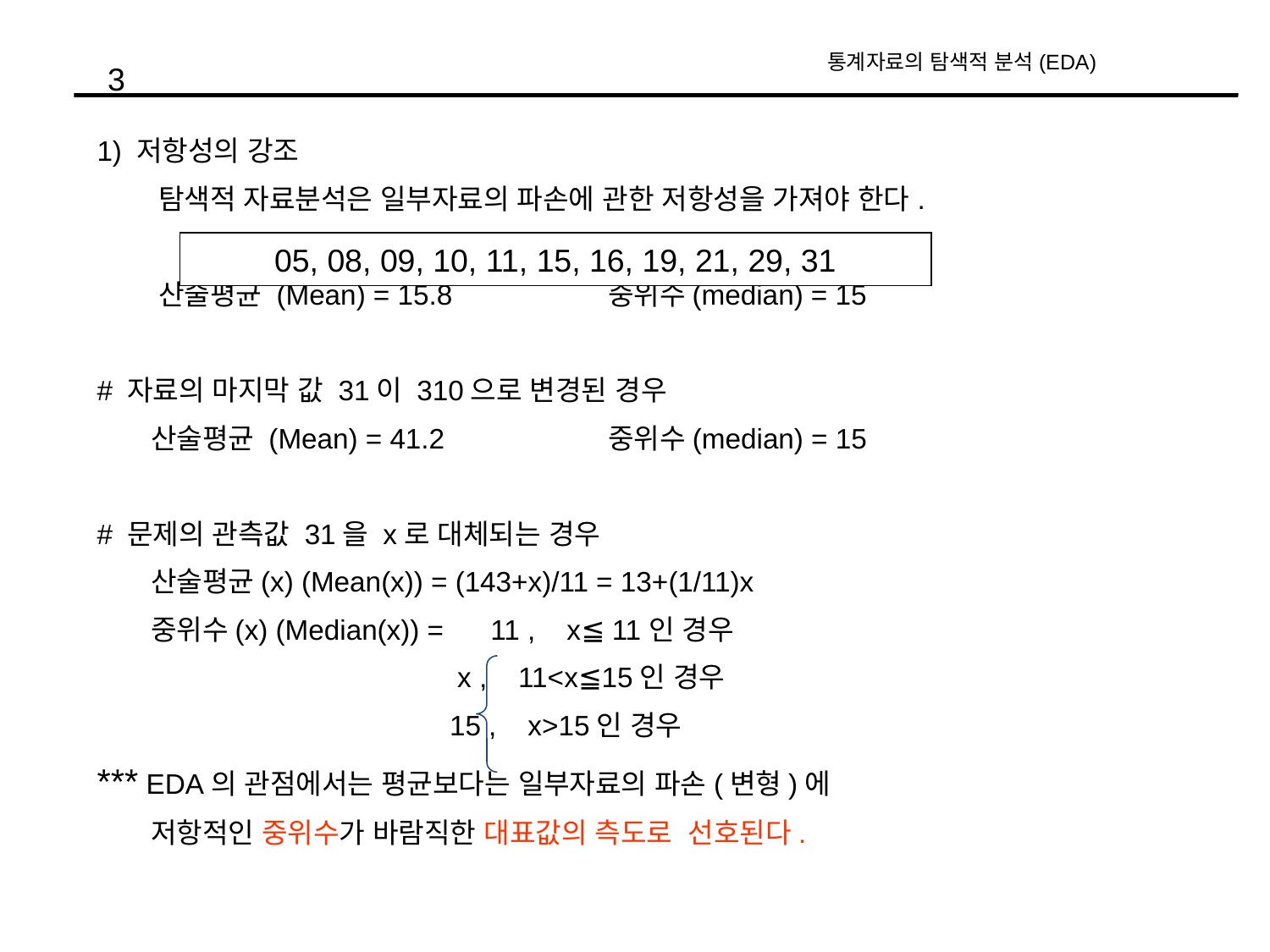

통계자료의 탐색적 분석(EDA)
3

1) 저항성의 강조
       탐색적 자료분석은 일부자료의 파손에 관한 저항성을 가져야 한다.

       산술평균 (Mean) = 15.8                   중위수(median) = 15

# 자료의 마지막 값 31이 310으로 변경된 경우
      산술평균 (Mean) = 41.2                    중위수(median) = 15

# 문제의 관측값 31을 x로 대체되는 경우
      산술평균(x) (Mean(x)) = (143+x)/11 = 13+(1/11)x
      중위수(x) (Median(x)) =      11 ,    x≦ 11인 경우
                                              x ,    11<x≦15인 경우
                                             15 ,    x>15인 경우
*** EDA의 관점에서는 평균보다는 일부자료의 파손(변형)에
      저항적인 중위수가 바람직한 대표값의 측도로  선호된다.
05, 08, 09, 10, 11, 15, 16, 19, 21, 29, 31